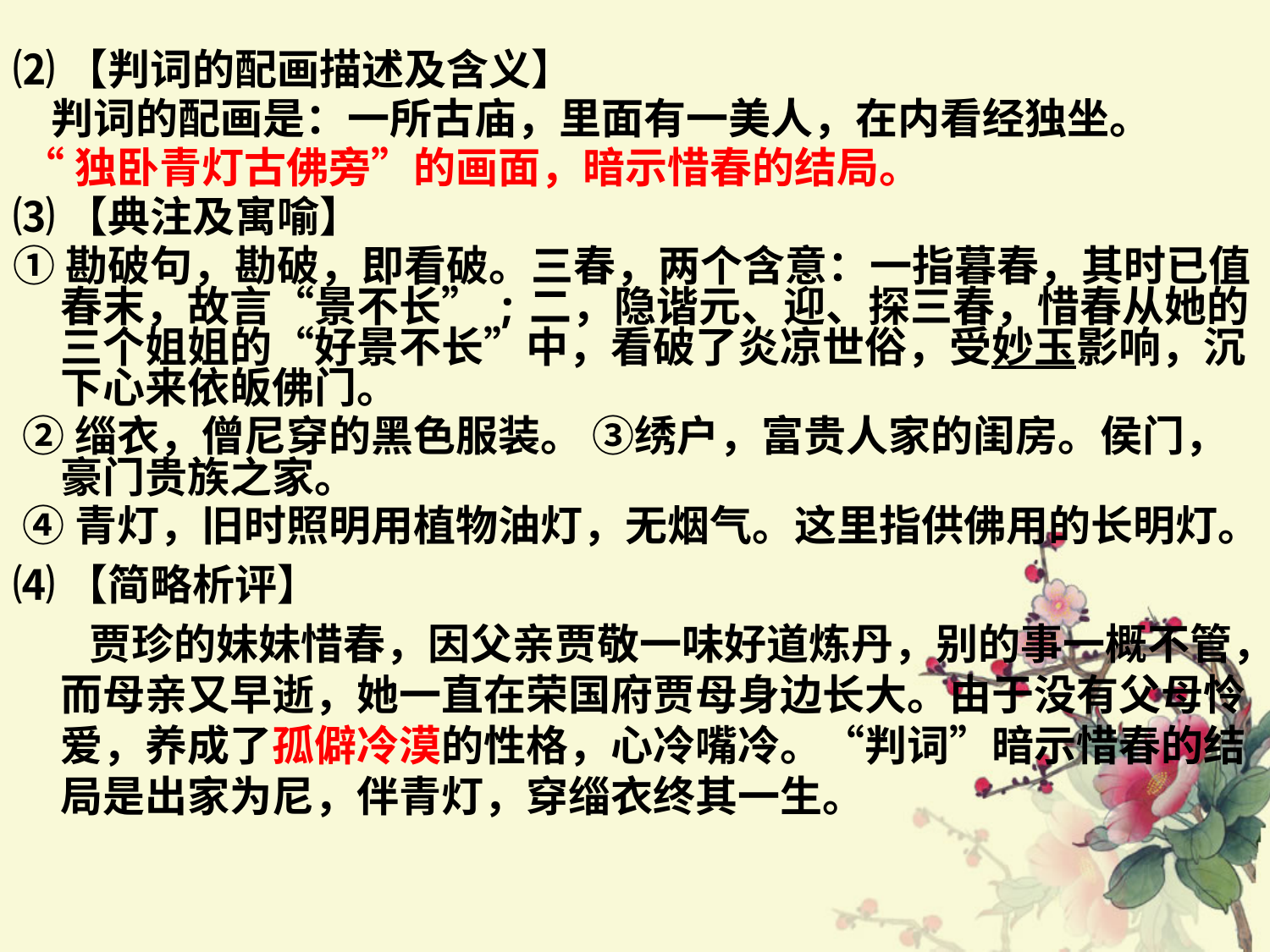

⑵【判词的配画描述及含义】
   判词的配画是：一所古庙，里面有一美人，在内看经独坐。
 “独卧青灯古佛旁”的画面，暗示惜春的结局。
⑶【典注及寓喻】
①勘破句，勘破，即看破。三春，两个含意：一指暮春，其时已值春末，故言“景不长”;二，隐谐元、迎、探三春，惜春从她的三个姐姐的“好景不长”中，看破了炎凉世俗，受妙玉影响，沉下心来依皈佛门。
 ②缁衣，僧尼穿的黑色服装。 ③绣户，富贵人家的闺房。侯门，豪门贵族之家。
 ④青灯，旧时照明用植物油灯，无烟气。这里指供佛用的长明灯。
⑷【简略析评】
       贾珍的妹妹惜春，因父亲贾敬一味好道炼丹，别的事一概不管，而母亲又早逝，她一直在荣国府贾母身边长大。由于没有父母怜爱，养成了孤僻冷漠的性格，心冷嘴冷。“判词”暗示惜春的结局是出家为尼，伴青灯，穿缁衣终其一生。